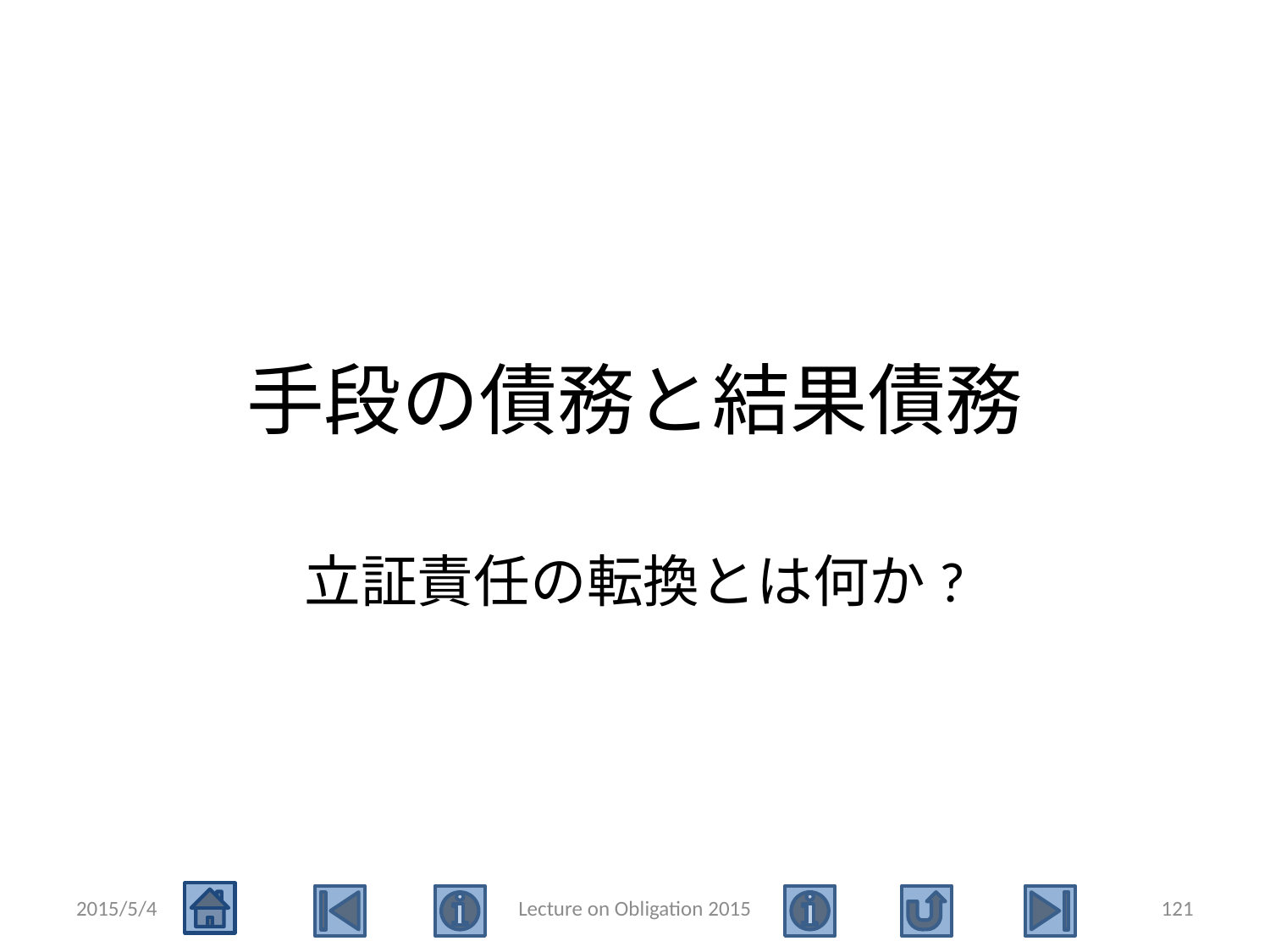

# 手段の債務と結果債務
立証責任の転換とは何か?
2015/5/4
Lecture on Obligation 2015
121